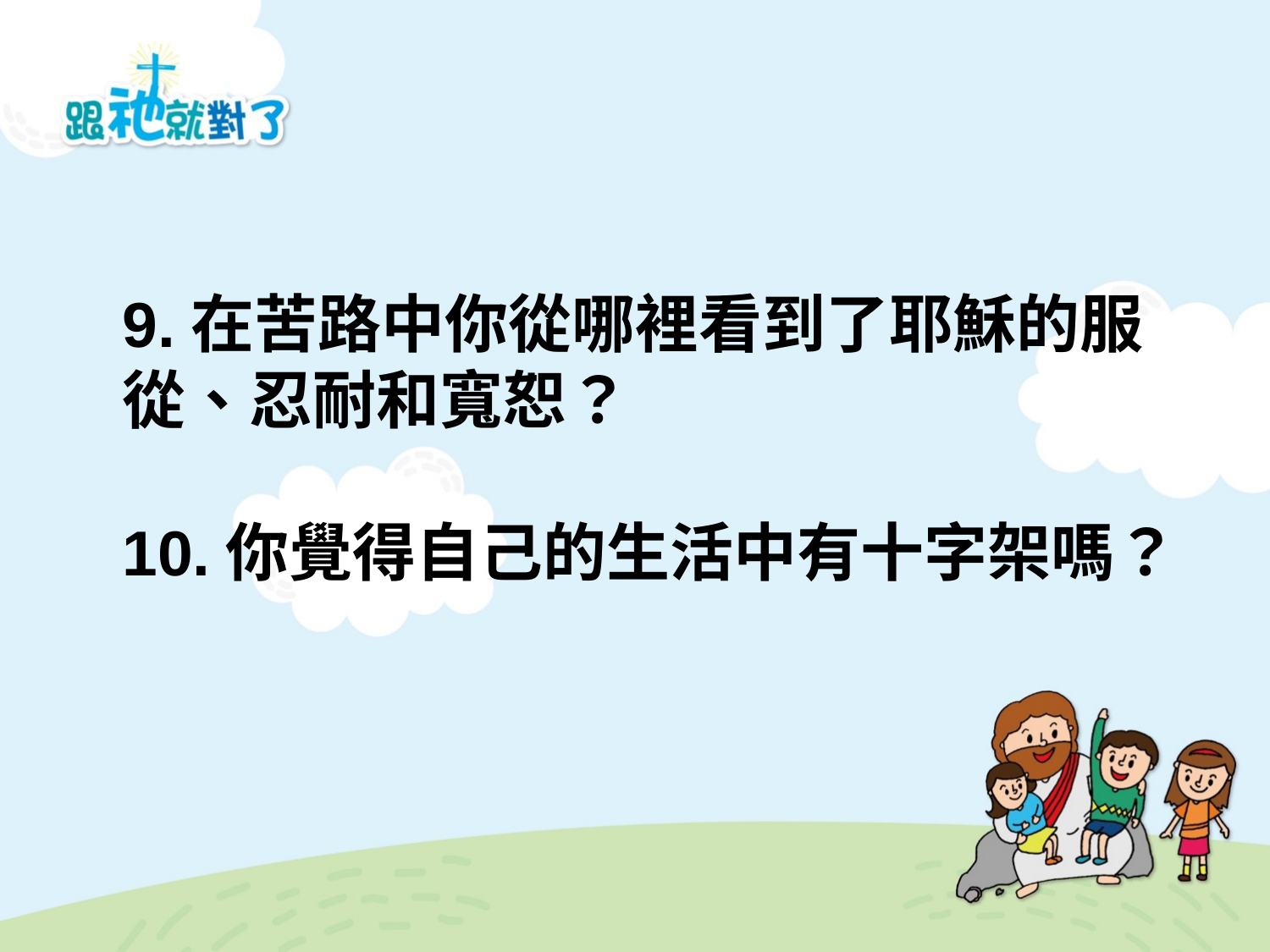

9.在苦路中你從哪裡看到了耶穌的服從、忍耐和寬恕？

10.你覺得自己的生活中有十字架嗎？